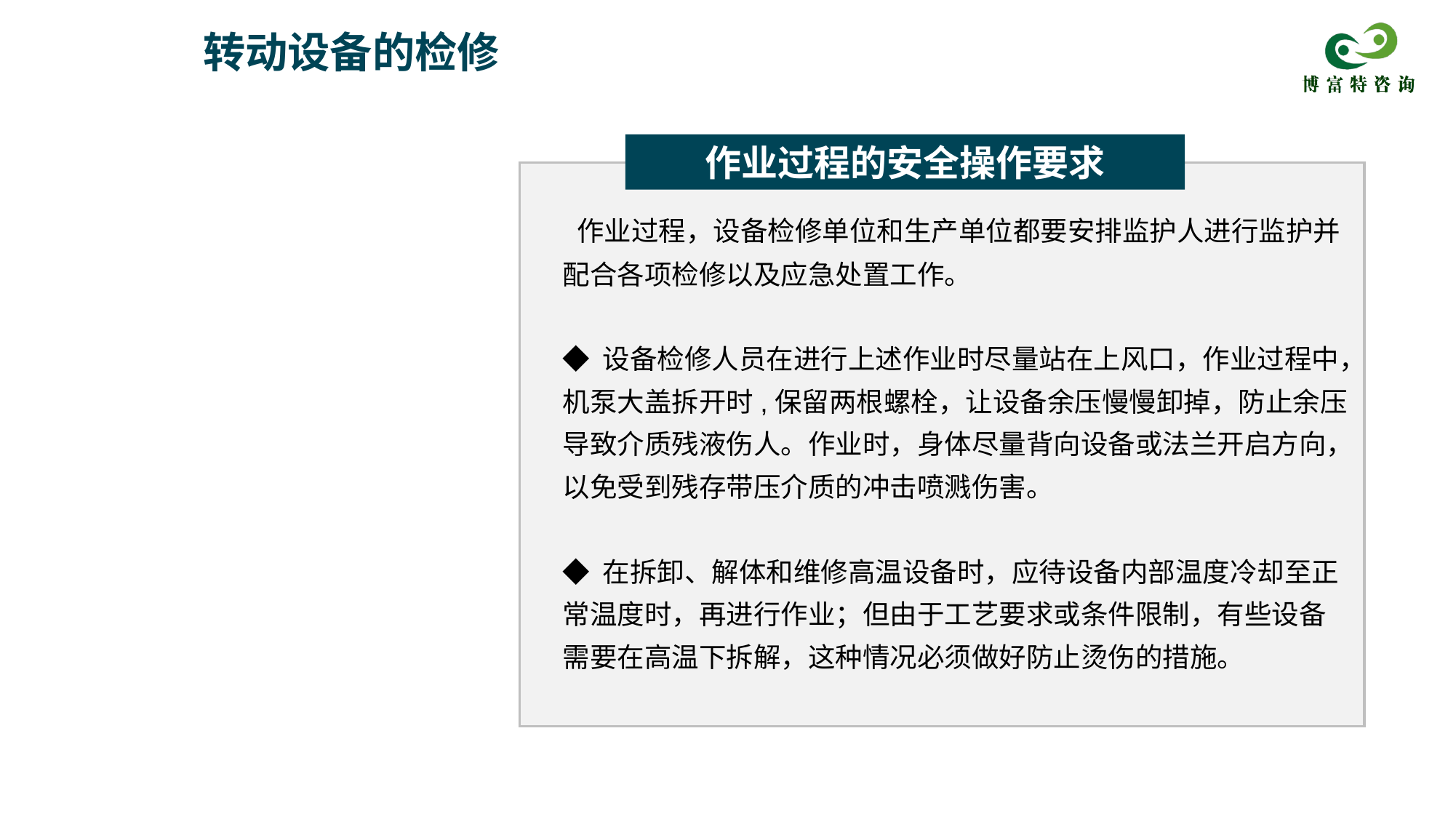

转动设备的检修
作业过程的安全操作要求

 作业过程，设备检修单位和生产单位都要安排监护人进行监护并配合各项检修以及应急处置工作。

◆ 设备检修人员在进行上述作业时尽量站在上风口，作业过程中，机泵大盖拆开时,保留两根螺栓，让设备余压慢慢卸掉，防止余压导致介质残液伤人。作业时，身体尽量背向设备或法兰开启方向，以免受到残存带压介质的冲击喷溅伤害。

◆ 在拆卸、解体和维修高温设备时，应待设备内部温度冷却至正常温度时，再进行作业；但由于工艺要求或条件限制，有些设备需要在高温下拆解，这种情况必须做好防止烫伤的措施。